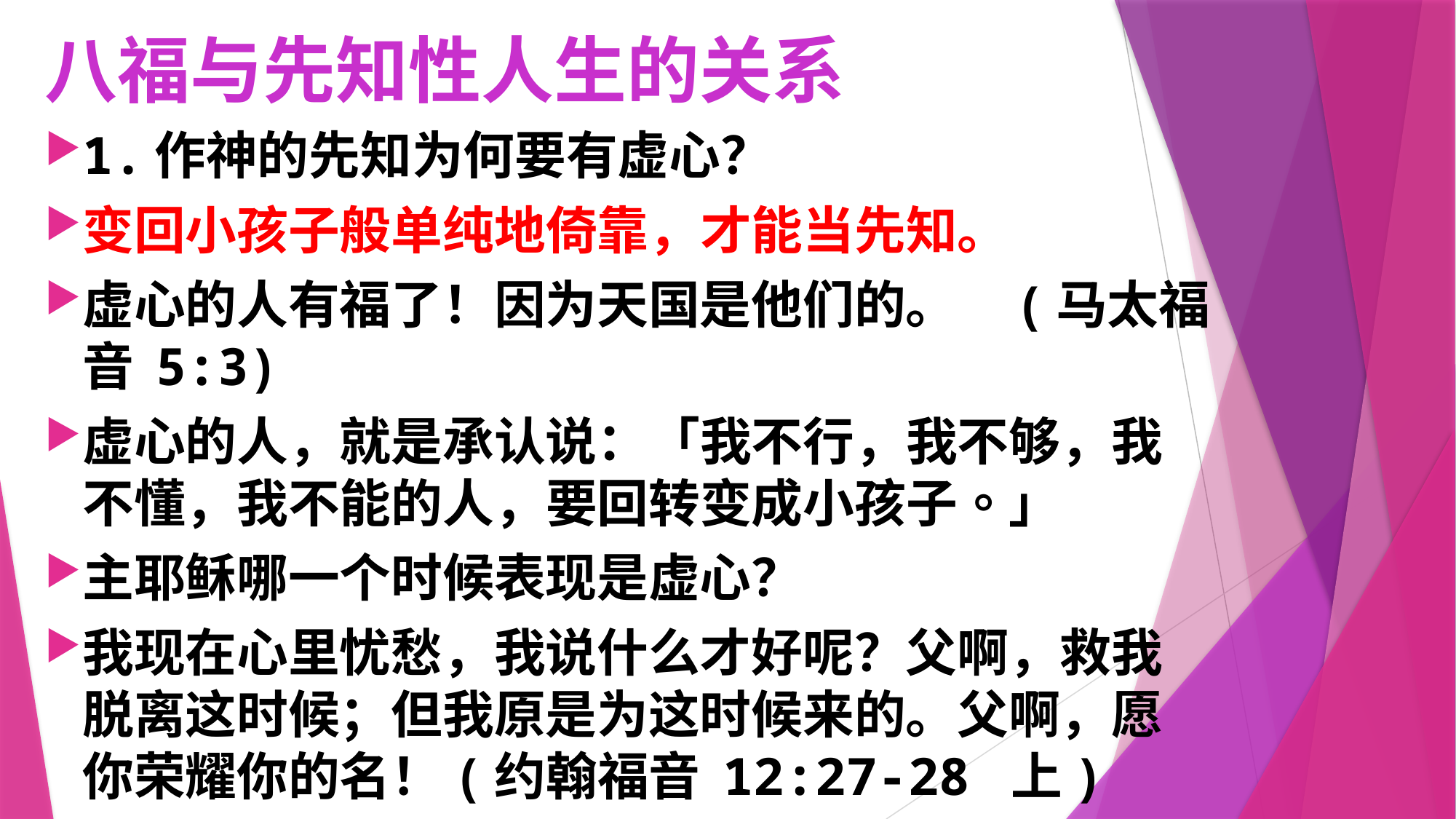

# 八福与先知性人生的关系
1.作神的先知为何要有虚心？
变回小孩子般单纯地倚靠，才能当先知。
虚心的人有福了！因为天国是他们的。    (马太福音 5:3)
虚心的人，就是承认说：「我不行，我不够，我不懂，我不能的人，要回转变成小孩子。」
主耶稣哪一个时候表现是虚心？
我现在心里忧愁，我说什么才好呢？父啊，救我脱离这时候；但我原是为这时候来的。父啊，愿你荣耀你的名！(约翰福音 12:27-28 上)